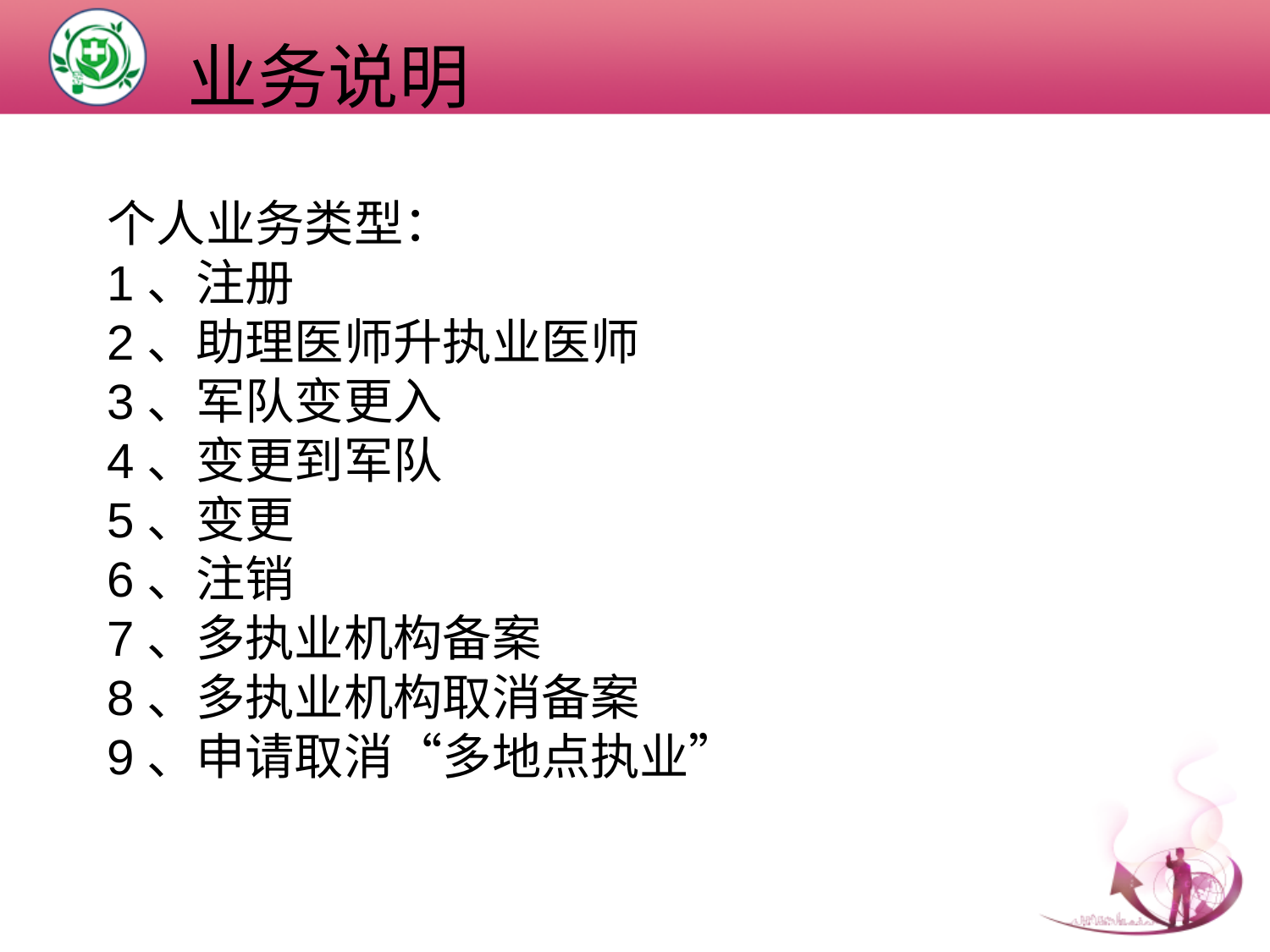

业务说明
个人业务类型：
1、注册
2、助理医师升执业医师
3、军队变更入
4、变更到军队
5、变更
6、注销
7、多执业机构备案
8、多执业机构取消备案
9、申请取消“多地点执业”